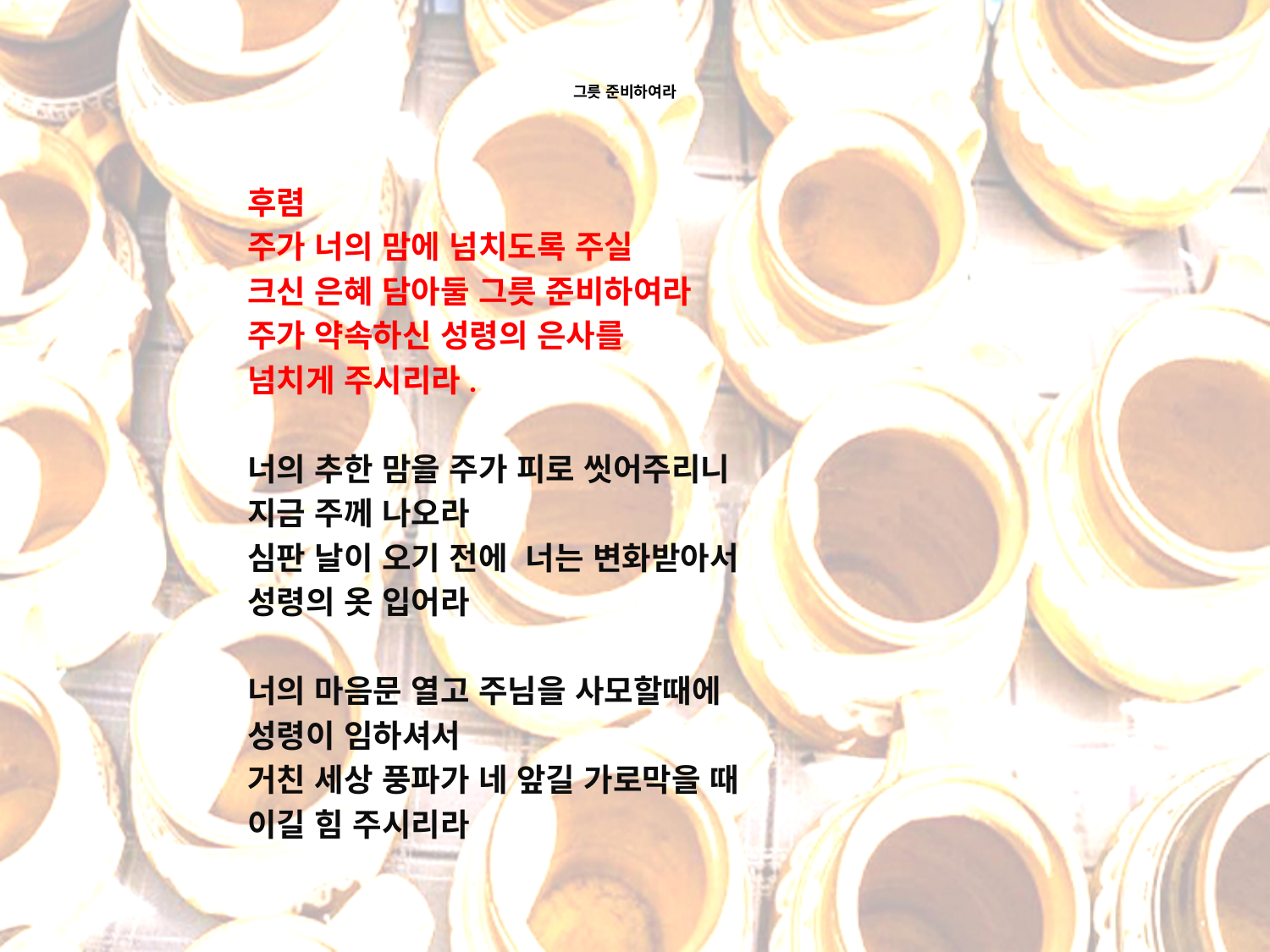

# 그릇 준비하여라
후렴
주가 너의 맘에 넘치도록 주실
크신 은혜 담아둘 그릇 준비하여라
주가 약속하신 성령의 은사를
넘치게 주시리라.

너의 추한 맘을 주가 피로 씻어주리니
지금 주께 나오라
심판 날이 오기 전에  너는 변화받아서
성령의 옷 입어라

너의 마음문 열고 주님을 사모할때에
성령이 임하셔서
거친 세상 풍파가 네 앞길 가로막을 때
이길 힘 주시리라